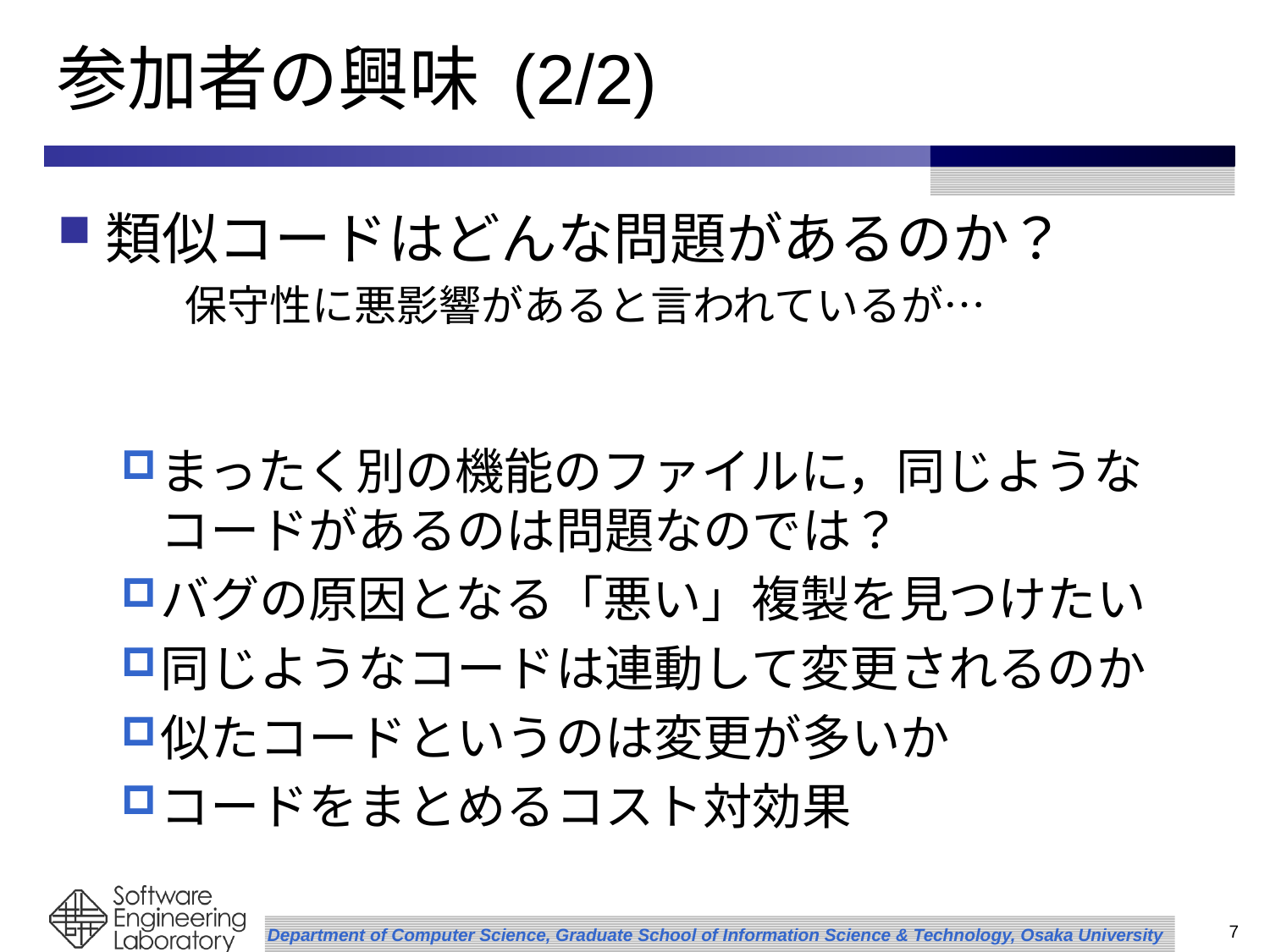

# 参加者の興味 (2/2)
類似コードはどんな問題があるのか？
保守性に悪影響があると言われているが…

まったく別の機能のファイルに，同じようなコードがあるのは問題なのでは？
バグの原因となる「悪い」複製を見つけたい
同じようなコードは連動して変更されるのか
似たコードというのは変更が多いか
コードをまとめるコスト対効果

7